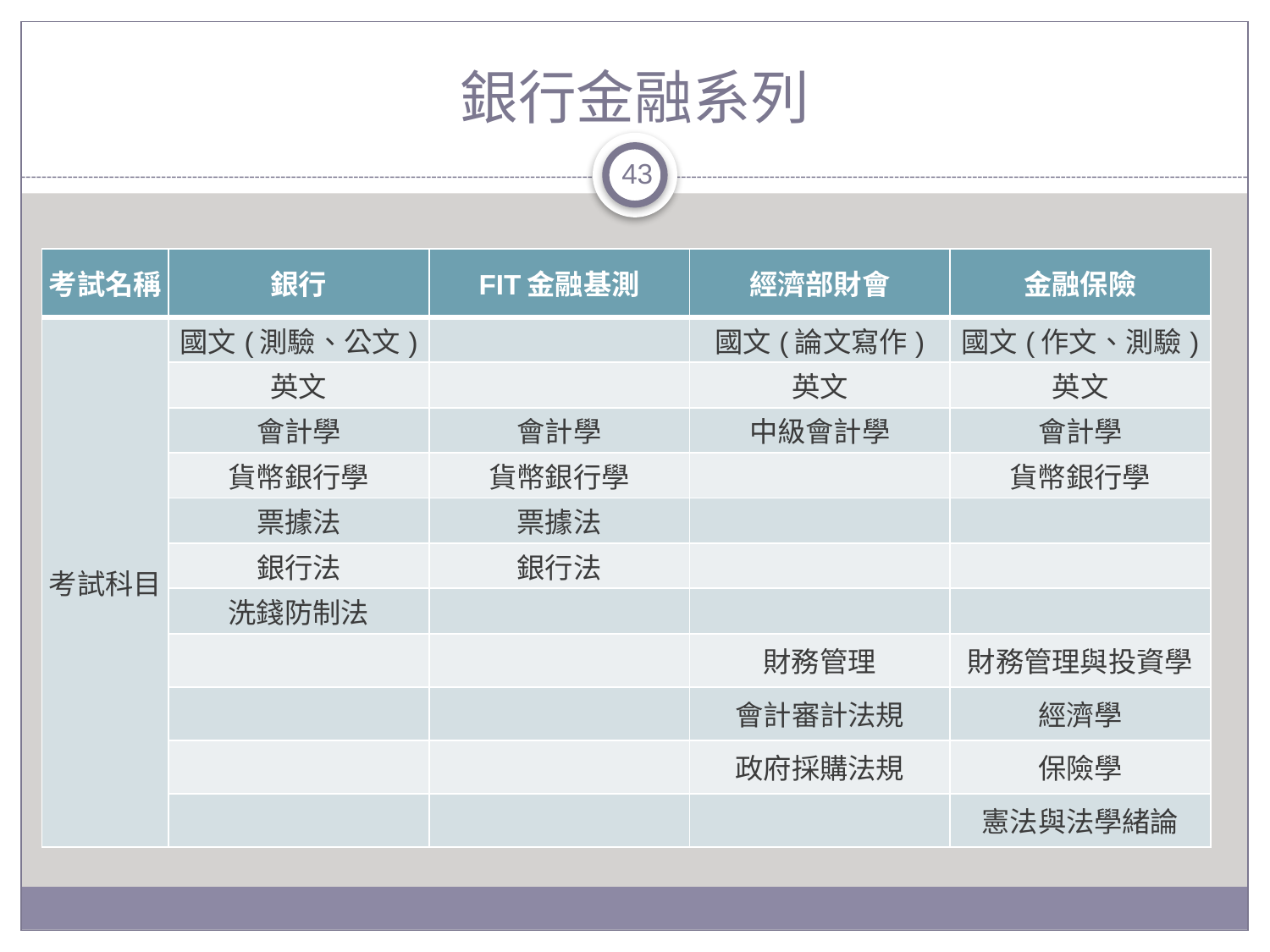

# 銀行金融系列
43
| 考試名稱 | 銀行 | FIT金融基測 | 經濟部財會 | 金融保險 |
| --- | --- | --- | --- | --- |
| 考試科目 | 國文(測驗、公文) |  | 國文(論文寫作) | 國文(作文、測驗) |
|  | 英文 |  | 英文 | 英文 |
|  | 會計學 | 會計學 | 中級會計學 | 會計學 |
|  | 貨幣銀行學 | 貨幣銀行學 |  | 貨幣銀行學 |
|  | 票據法 | 票據法 |  |  |
|  | 銀行法 | 銀行法 |  |  |
|  | 洗錢防制法 |  |  |  |
|  |  |  | 財務管理 | 財務管理與投資學 |
|  |  |  | 會計審計法規 | 經濟學 |
|  |  |  | 政府採購法規 | 保險學 |
|  |  |  |  | 憲法與法學緒論 |